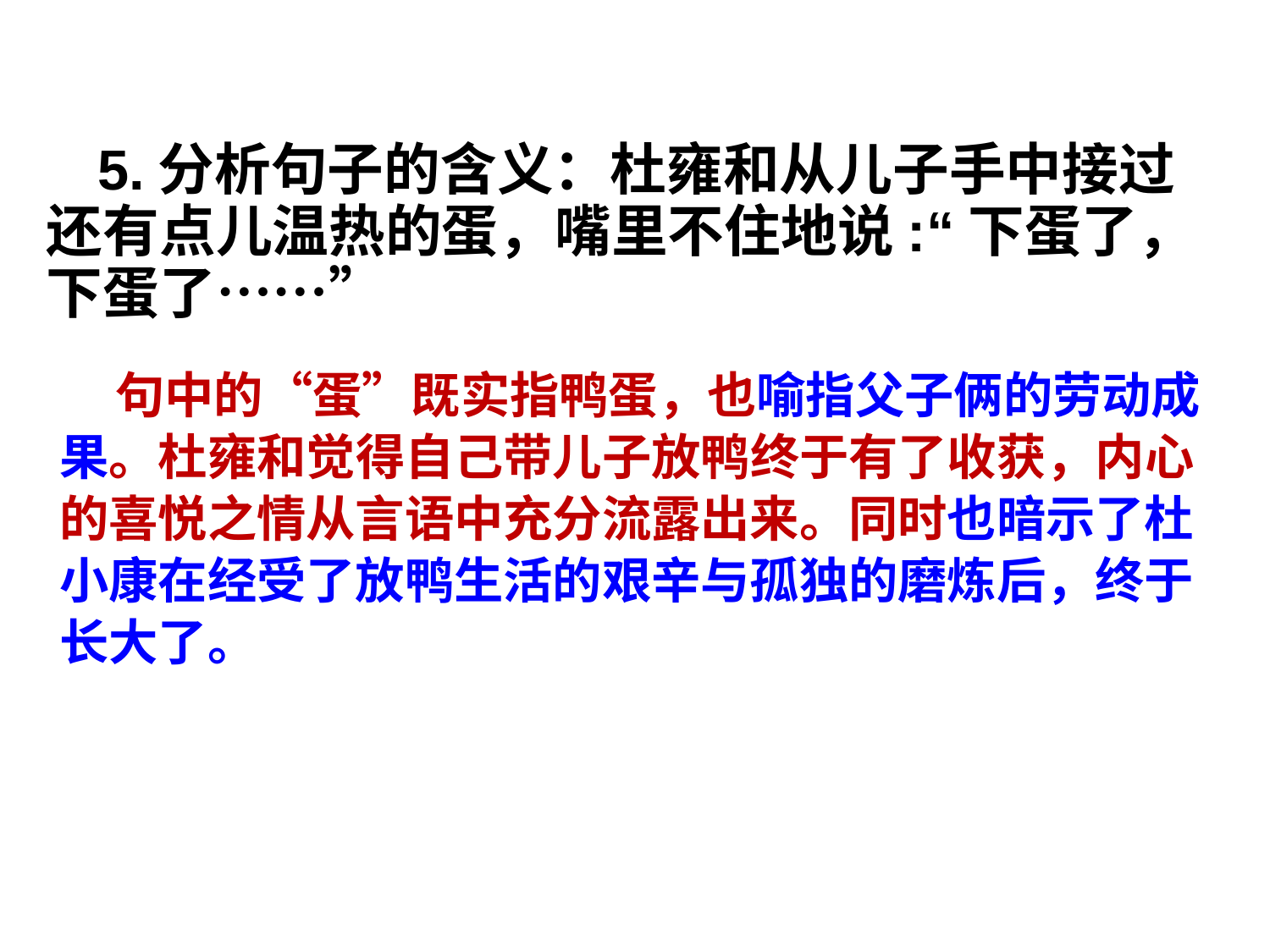

5.分析句子的含义：杜雍和从儿子手中接过还有点儿温热的蛋，嘴里不住地说:“下蛋了，下蛋了……”
    句中的“蛋”既实指鸭蛋，也喻指父子俩的劳动成果。杜雍和觉得自己带儿子放鸭终于有了收获，内心的喜悦之情从言语中充分流露出来。同时也暗示了杜小康在经受了放鸭生活的艰辛与孤独的磨炼后，终于长大了。